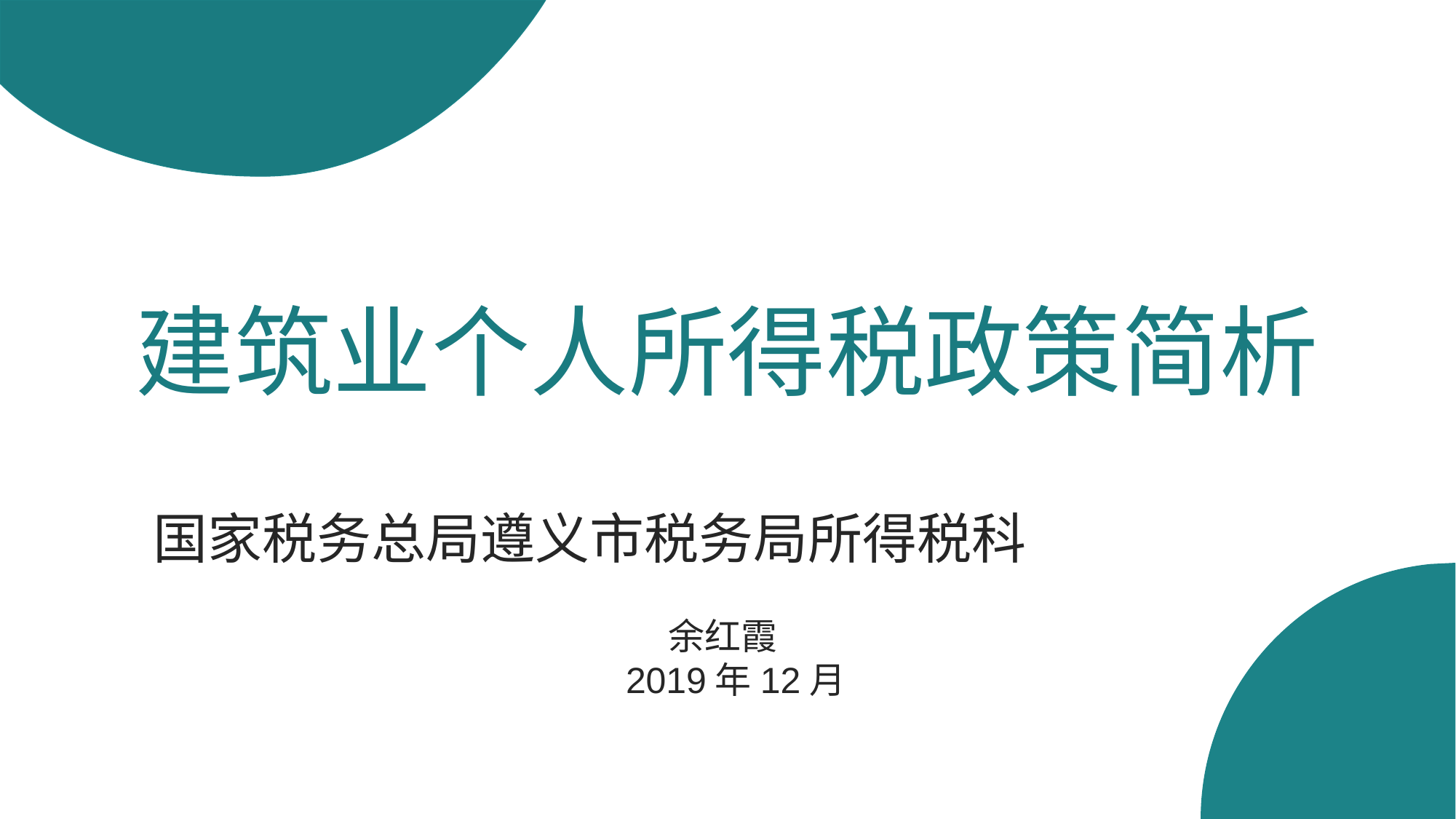

建筑业个人所得税政策简析
国家税务总局遵义市税务局所得税科

 余红霞
 2019年12月